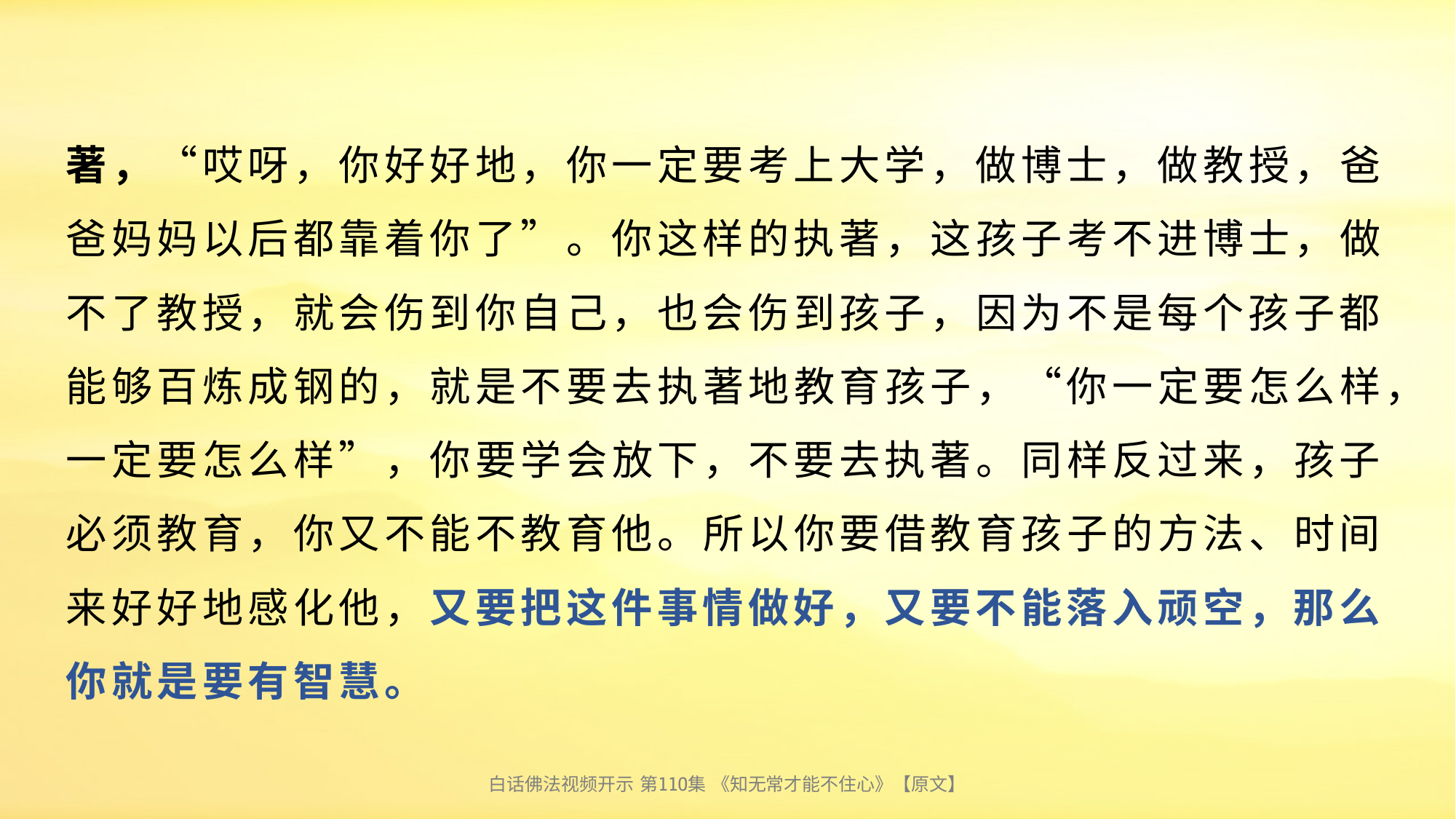

# 著，“哎呀，你好好地，你一定要考上大学，做博士，做教授，爸爸妈妈以后都靠着你了”。你这样的执著，这孩子考不进博士，做不了教授，就会伤到你自己，也会伤到孩子，因为不是每个孩子都能够百炼成钢的，就是不要去执著地教育孩子，“你一定要怎么样，一定要怎么样”，你要学会放下，不要去执著。同样反过来，孩子必须教育，你又不能不教育他。所以你要借教育孩子的方法、时间来好好地感化他，又要把这件事情做好，又要不能落入顽空，那么你就是要有智慧。
白话佛法视频开示 第110集 《知无常才能不住心》【原文】